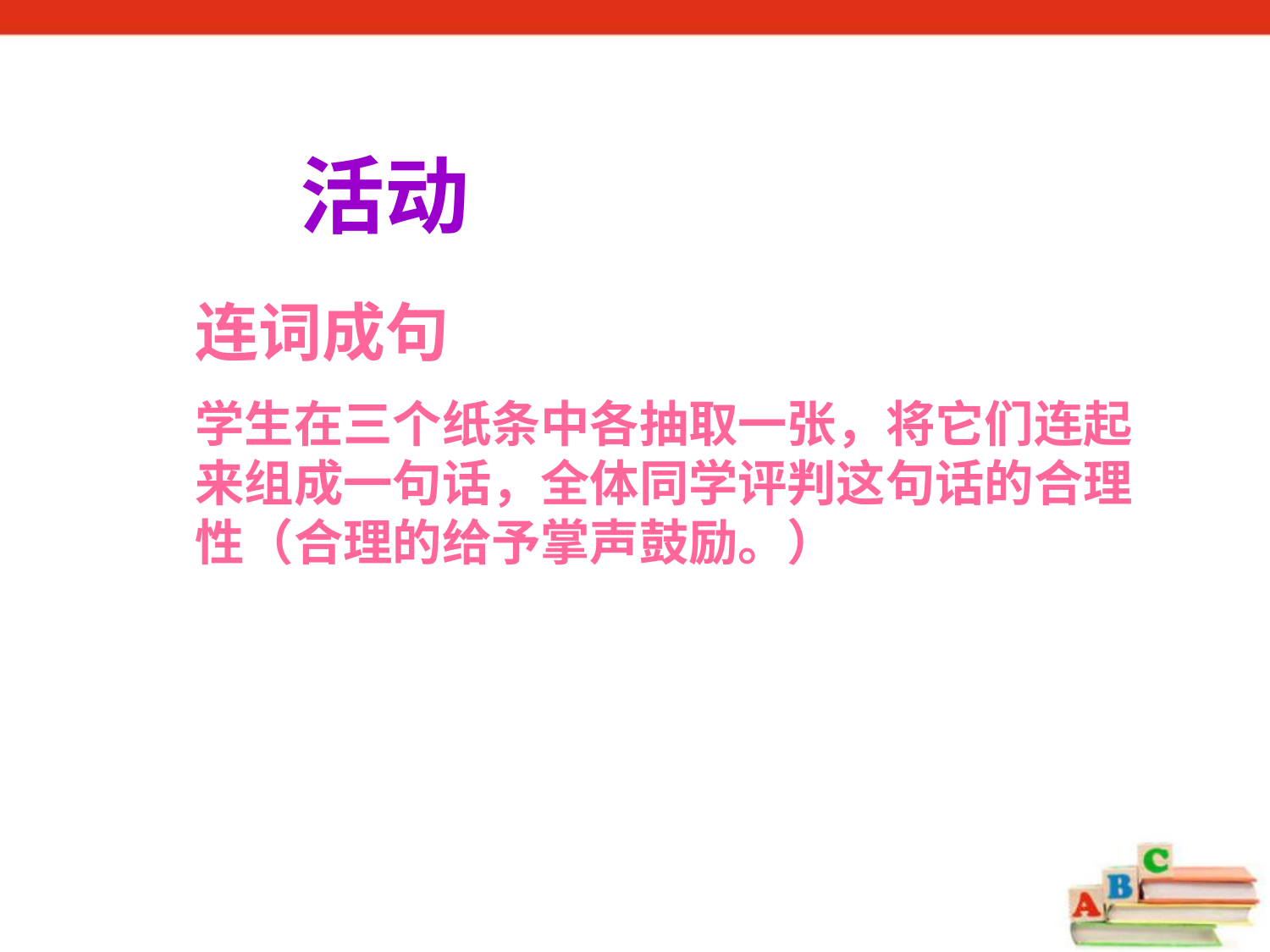

活动
连词成句
学生在三个纸条中各抽取一张，将它们连起来组成一句话，全体同学评判这句话的合理性（合理的给予掌声鼓励。）